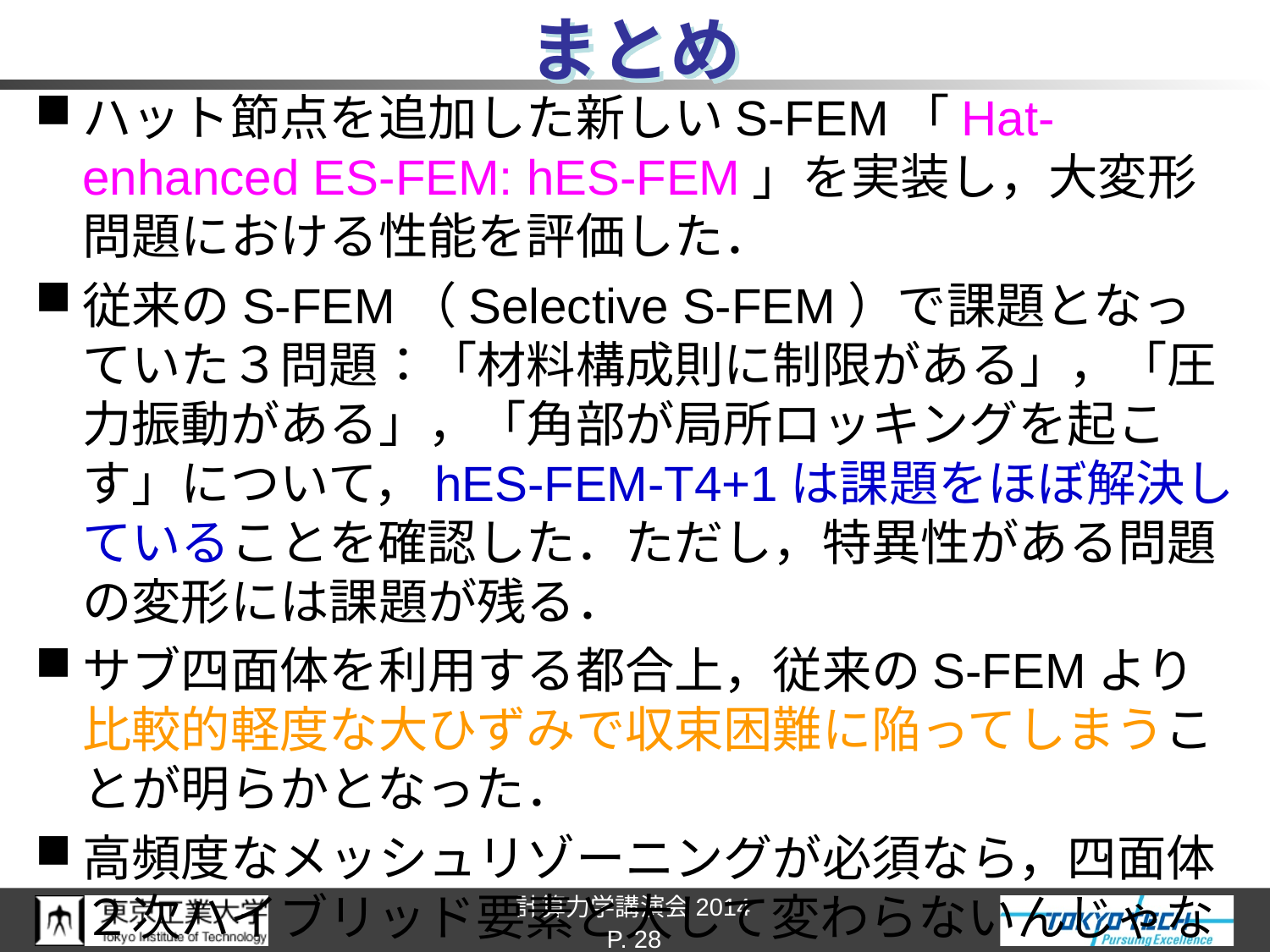

# まとめ
ハット節点を追加した新しいS-FEM「Hat-enhanced ES-FEM: hES-FEM」を実装し，大変形問題における性能を評価した．
従来のS-FEM（Selective S-FEM）で課題となっていた３問題：「材料構成則に制限がある」，「圧力振動がある」，「角部が局所ロッキングを起こす」について，hES-FEM-T4+1は課題をほぼ解決していることを確認した．ただし，特異性がある問題の変形には課題が残る．
サブ四面体を利用する都合上，従来のS-FEMより比較的軽度な大ひずみで収束困難に陥ってしまうことが明らかとなった．
高頻度なメッシュリゾーニングが必須なら，四面体２次ハイブリッド要素と大して変わらないんじゃないか・・・
P. 28